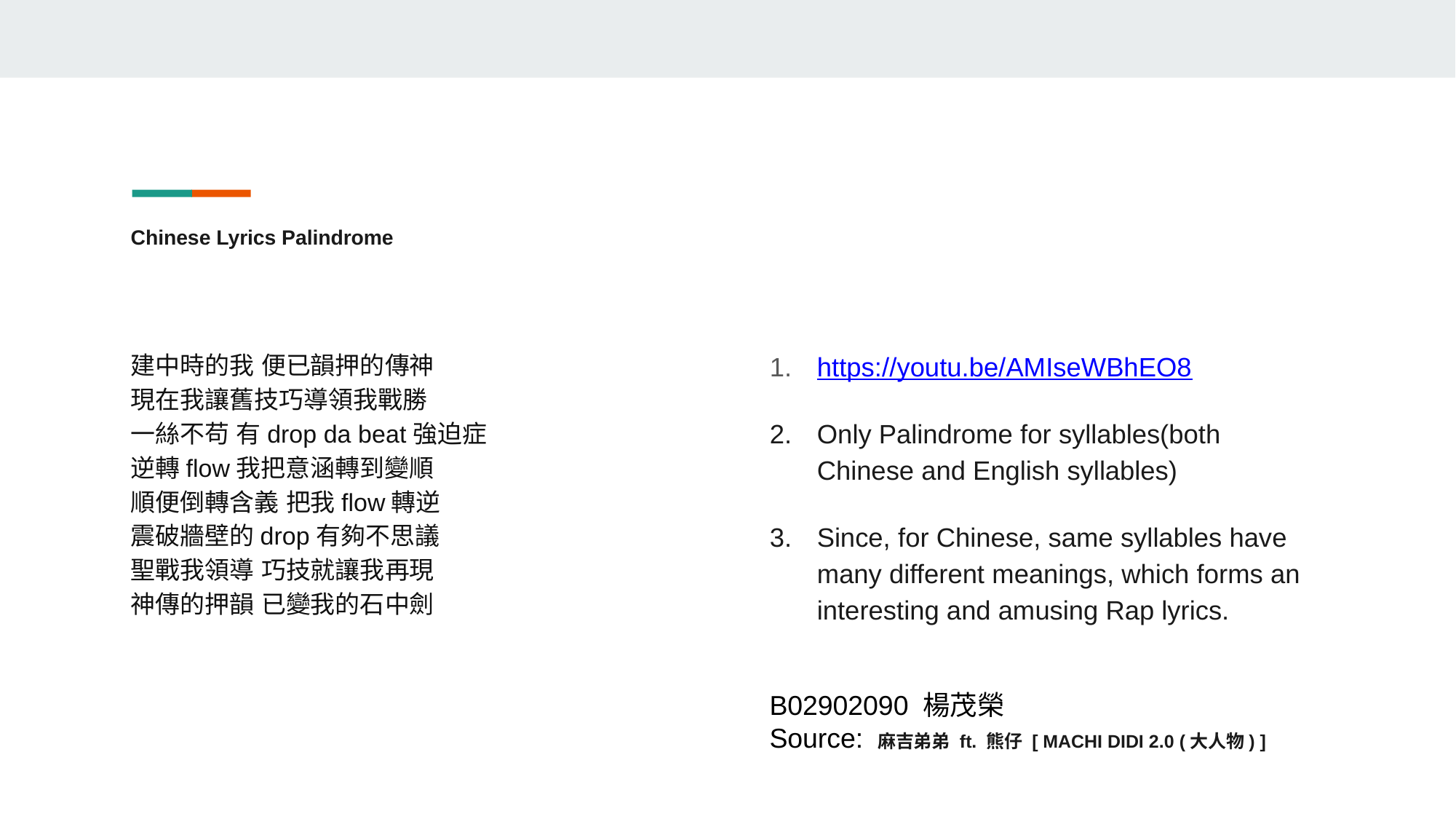

# Chinese Lyrics Palindrome

建中時的我 便已韻押的傳神
現在我讓舊技巧導領我戰勝
一絲不苟 有drop da beat強迫症
逆轉flow我把意涵轉到變順
順便倒轉含義 把我flow轉逆
震破牆壁的drop有夠不思議
聖戰我領導 巧技就讓我再現
神傳的押韻 已變我的石中劍
https://youtu.be/AMIseWBhEO8
Only Palindrome for syllables(both Chinese and English syllables)
Since, for Chinese, same syllables have many different meanings, which forms an interesting and amusing Rap lyrics.
B02902090 楊茂榮
Source: 麻吉弟弟 ft. 熊仔 [ MACHI DIDI 2.0 (大人物) ]